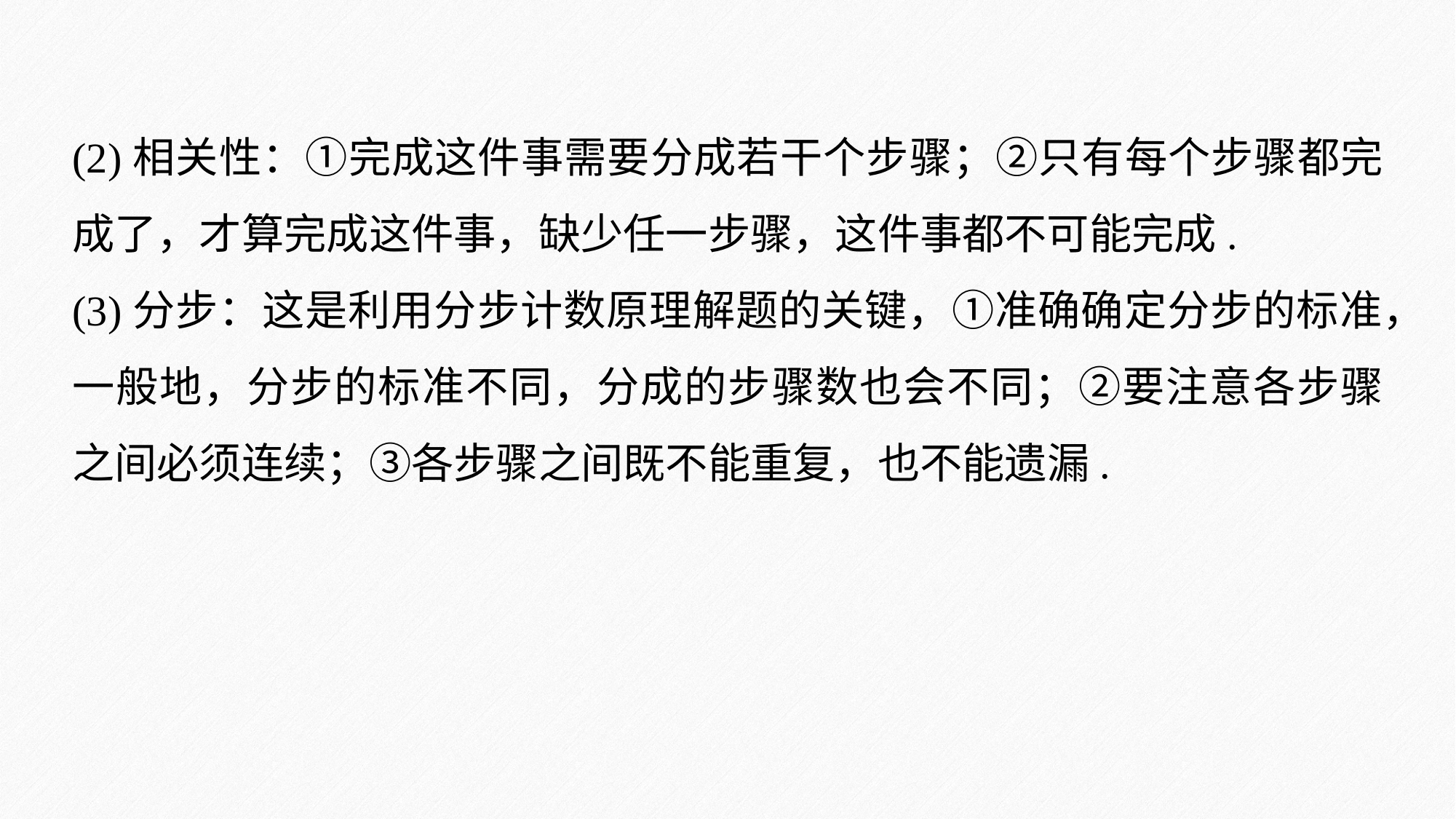

(2)相关性：①完成这件事需要分成若干个步骤；②只有每个步骤都完成了，才算完成这件事，缺少任一步骤，这件事都不可能完成.
(3)分步：这是利用分步计数原理解题的关键，①准确确定分步的标准，一般地，分步的标准不同，分成的步骤数也会不同；②要注意各步骤之间必须连续；③各步骤之间既不能重复，也不能遗漏.